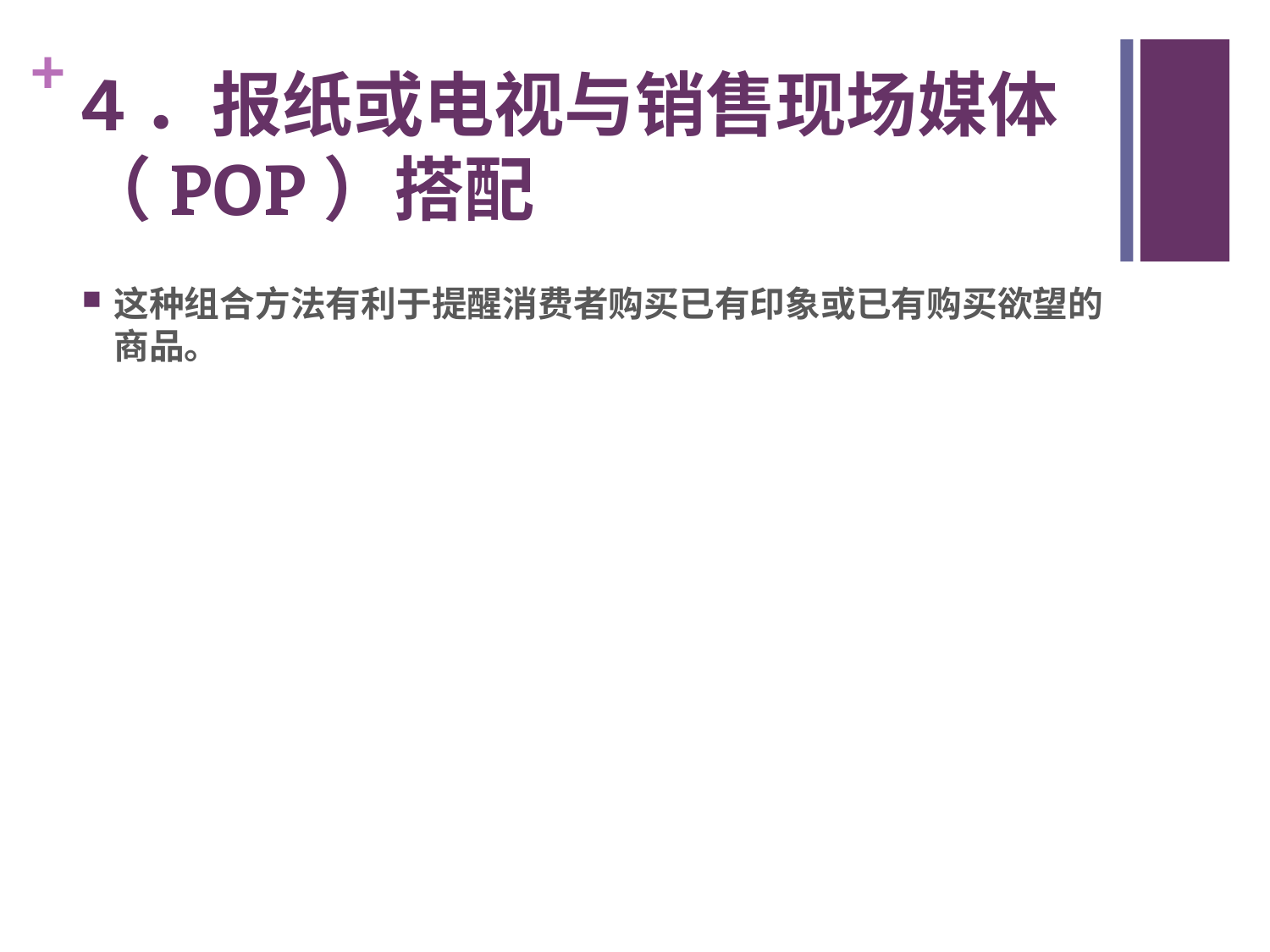

# 4．报纸或电视与销售现场媒体（POP）搭配
这种组合方法有利于提醒消费者购买已有印象或已有购买欲望的商品。